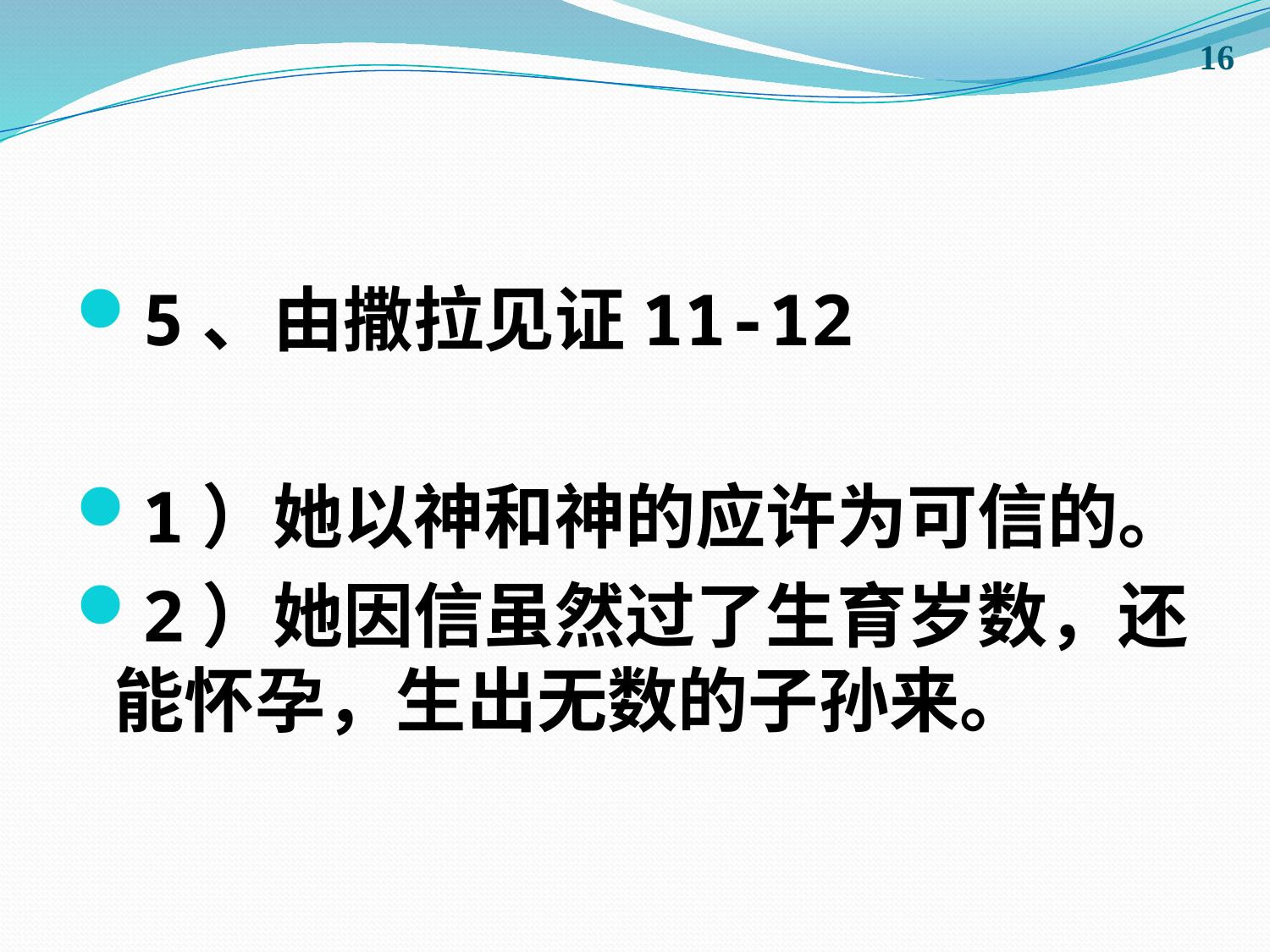

16
#
5、由撒拉见证11-12

1）她以神和神的应许为可信的。
2）她因信虽然过了生育岁数，还能怀孕，生出无数的子孙来。